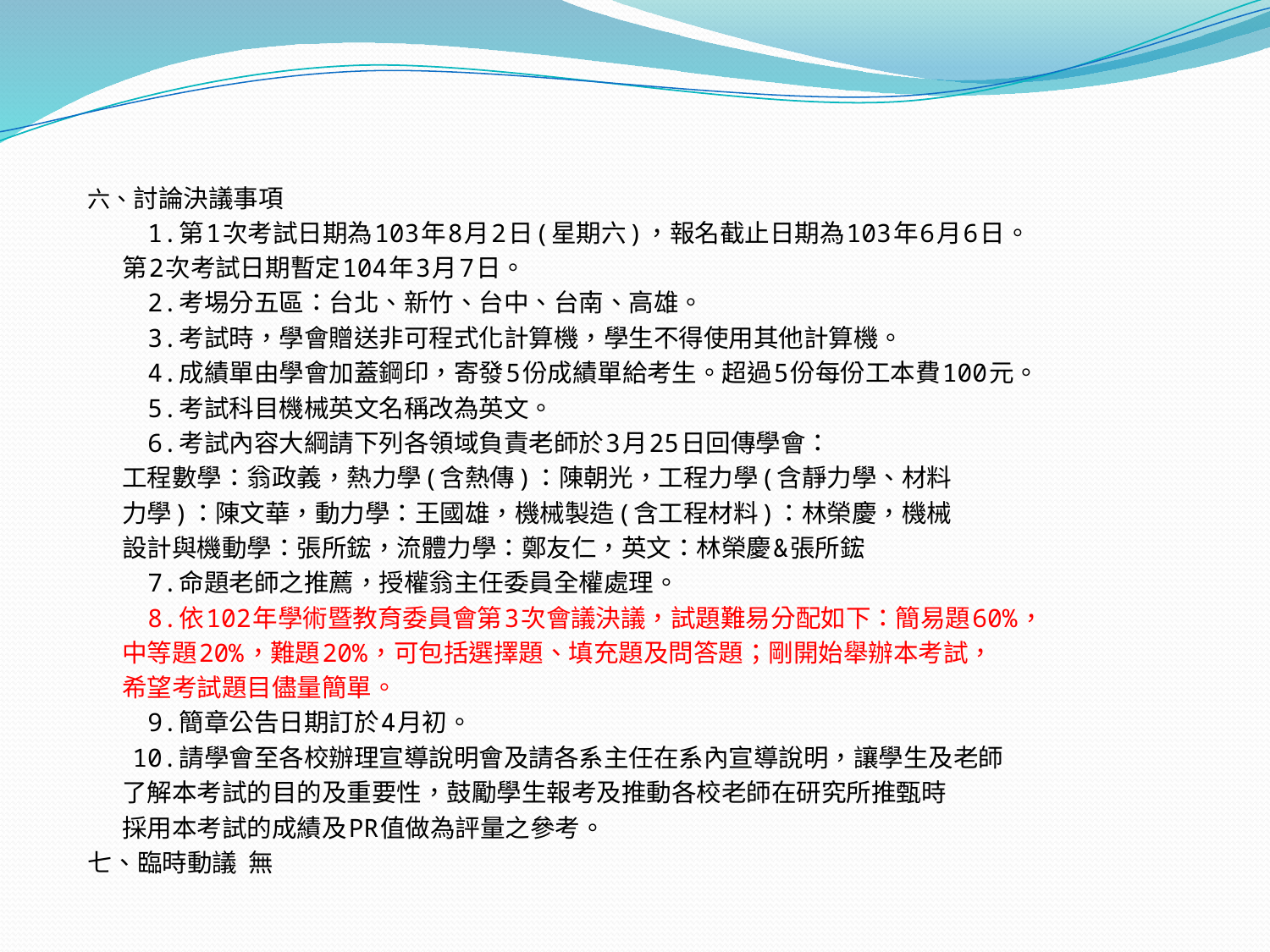

六、討論決議事項
    1.第1次考試日期為103年8月2日(星期六)，報名截止日期為103年6月6日。
      第2次考試日期暫定104年3月7日。
    2.考埸分五區：台北、新竹、台中、台南、高雄。
    3.考試時，學會贈送非可程式化計算機，學生不得使用其他計算機。
    4.成績單由學會加蓋鋼印，寄發5份成績單給考生。超過5份每份工本費100元。
    5.考試科目機械英文名稱改為英文。
    6.考試內容大綱請下列各領域負責老師於3月25日回傳學會：
      工程數學：翁政義，熱力學(含熱傳)：陳朝光，工程力學(含靜力學、材料
      力學)：陳文華，動力學：王國雄，機械製造(含工程材料)：林榮慶，機械
      設計與機動學：張所鋐，流體力學：鄭友仁，英文：林榮慶&張所鋐
    7.命題老師之推薦，授權翁主任委員全權處理。
    8.依102年學術暨教育委員會第3次會議決議，試題難易分配如下：簡易題60%，
      中等題20%，難題20%，可包括選擇題、填充題及問答題；剛開始舉辦本考試，
      希望考試題目儘量簡單。
    9.簡章公告日期訂於4月初。
   10.請學會至各校辦理宣導說明會及請各系主任在系內宣導說明，讓學生及老師
      了解本考試的目的及重要性，鼓勵學生報考及推動各校老師在研究所推甄時
      採用本考試的成績及PR值做為評量之參考。
七、臨時動議  無